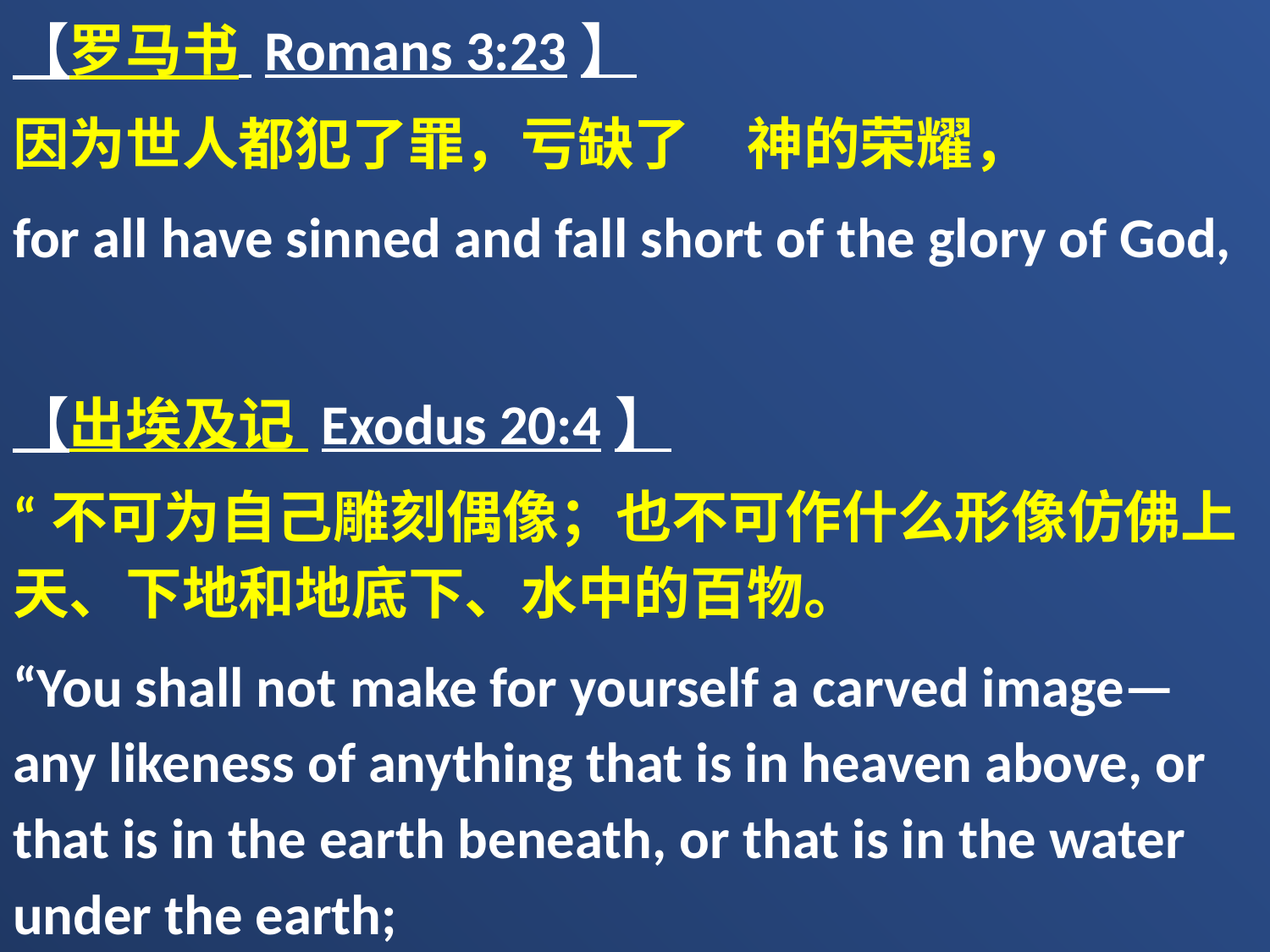

【罗马书 Romans 3:23】
因为世人都犯了罪，亏缺了　神的荣耀，
for all have sinned and fall short of the glory of God,

【出埃及记 Exodus 20:4】
“不可为自己雕刻偶像；也不可作什么形像仿佛上天、下地和地底下、水中的百物。
“You shall not make for yourself a carved image—any likeness of anything that is in heaven above, or that is in the earth beneath, or that is in the water under the earth;